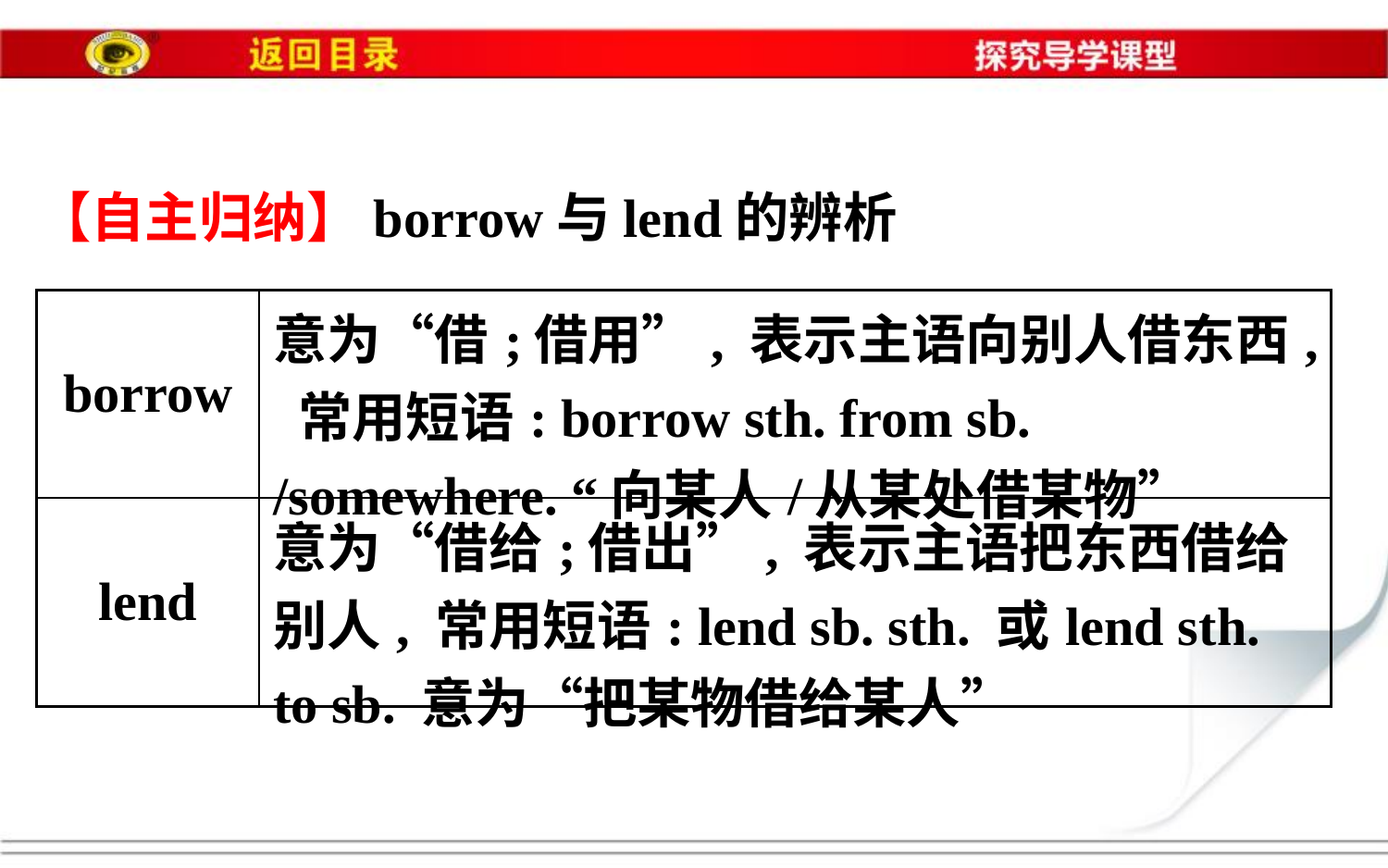

【自主归纳】borrow与lend的辨析
| borrow | 意为“借;借用”, 表示主语向别人借东西, 常用短语: borrow sth. from sb. /somewhere. “向某人/从某处借某物” |
| --- | --- |
| lend | 意为“借给;借出”, 表示主语把东西借给别人, 常用短语: lend sb. sth. 或lend sth. to sb. 意为“把某物借给某人” |